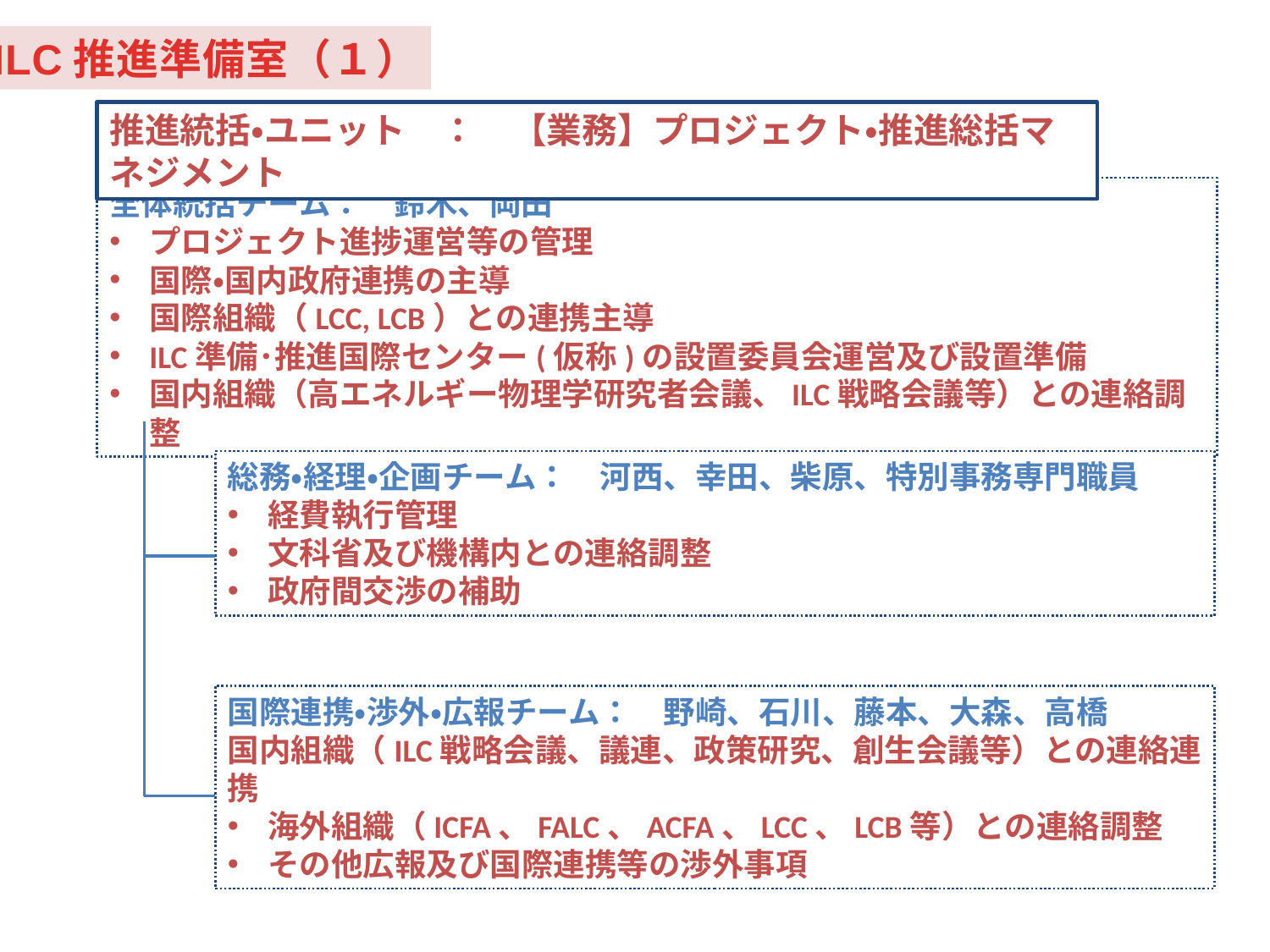

ILC推進準備室（１）
推進統括・ユニット　：　【業務】プロジェクト・推進総括マネジメント
全体統括チーム：　鈴木、岡田
プロジェクト進捗運営等の管理
国際・国内政府連携の主導
国際組織（LCC, LCB）との連携主導
ILC準備･推進国際センター(仮称)の設置委員会運営及び設置準備
国内組織（高エネルギー物理学研究者会議、ILC戦略会議等）との連絡調整
総務・経理・企画チーム：　河西、幸田、柴原、特別事務専門職員
経費執行管理
文科省及び機構内との連絡調整
政府間交渉の補助
国際連携・渉外・広報チーム：　野崎、石川、藤本、大森、高橋
国内組織（ILC戦略会議、議連、政策研究、創生会議等）との連絡連携
海外組織（ICFA、FALC、ACFA、LCC、LCB等）との連絡調整
その他広報及び国際連携等の渉外事項